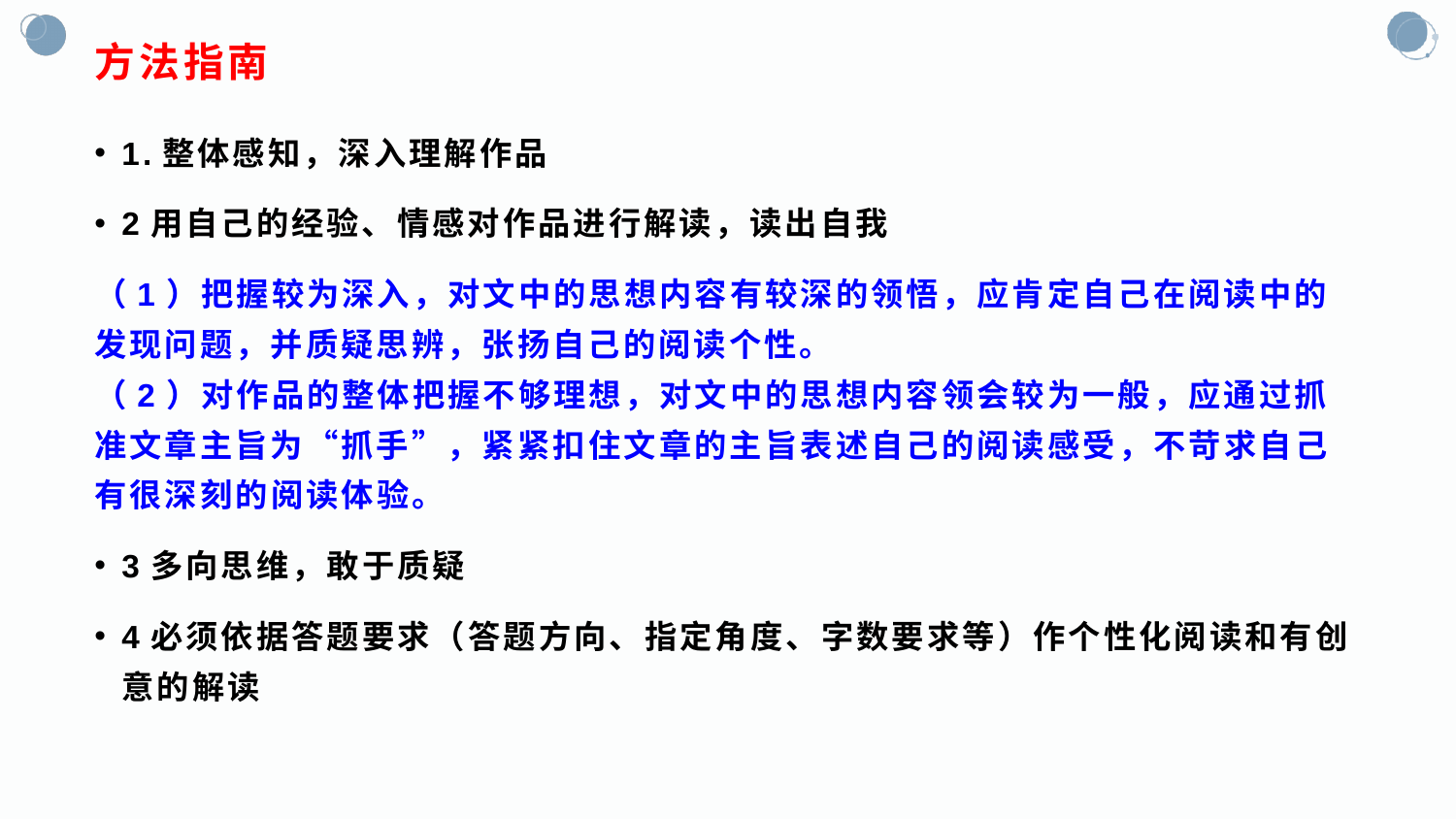

# 方法指南
1.整体感知，深入理解作品
2用自己的经验、情感对作品进行解读，读出自我
（1）把握较为深入，对文中的思想内容有较深的领悟，应肯定自己在阅读中的发现问题，并质疑思辨，张扬自己的阅读个性。
（2）对作品的整体把握不够理想，对文中的思想内容领会较为一般，应通过抓准文章主旨为“抓手”，紧紧扣住文章的主旨表述自己的阅读感受，不苛求自己有很深刻的阅读体验。
3多向思维，敢于质疑
4必须依据答题要求（答题方向、指定角度、字数要求等）作个性化阅读和有创意的解读